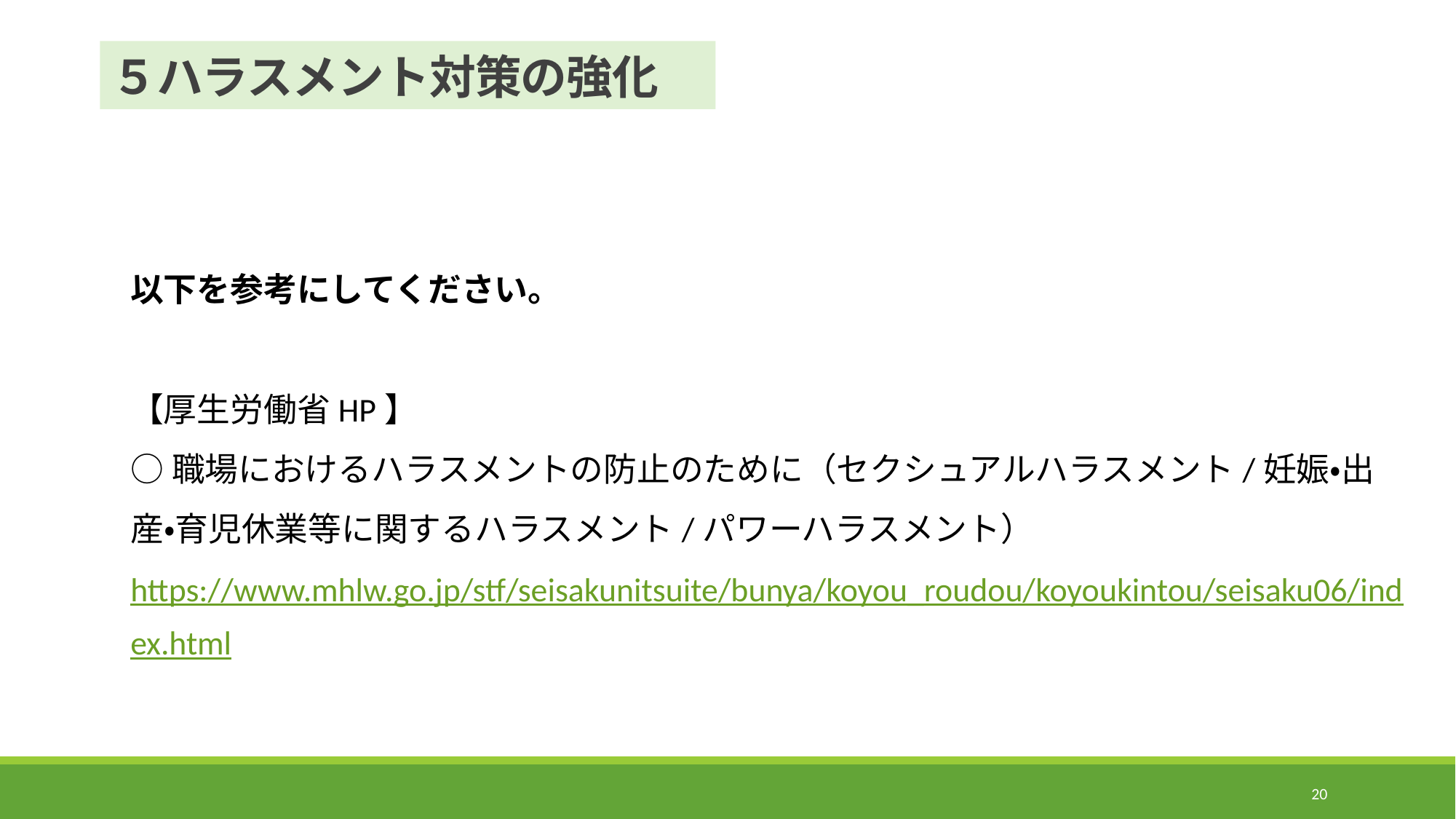

# ５ハラスメント対策の強化
以下を参考にしてください。

【厚生労働省HP】
○職場におけるハラスメントの防止のために（セクシュアルハラスメント/妊娠・出産・育児休業等に関するハラスメント/パワーハラスメント）
https://www.mhlw.go.jp/stf/seisakunitsuite/bunya/koyou_roudou/koyoukintou/seisaku06/index.html
20